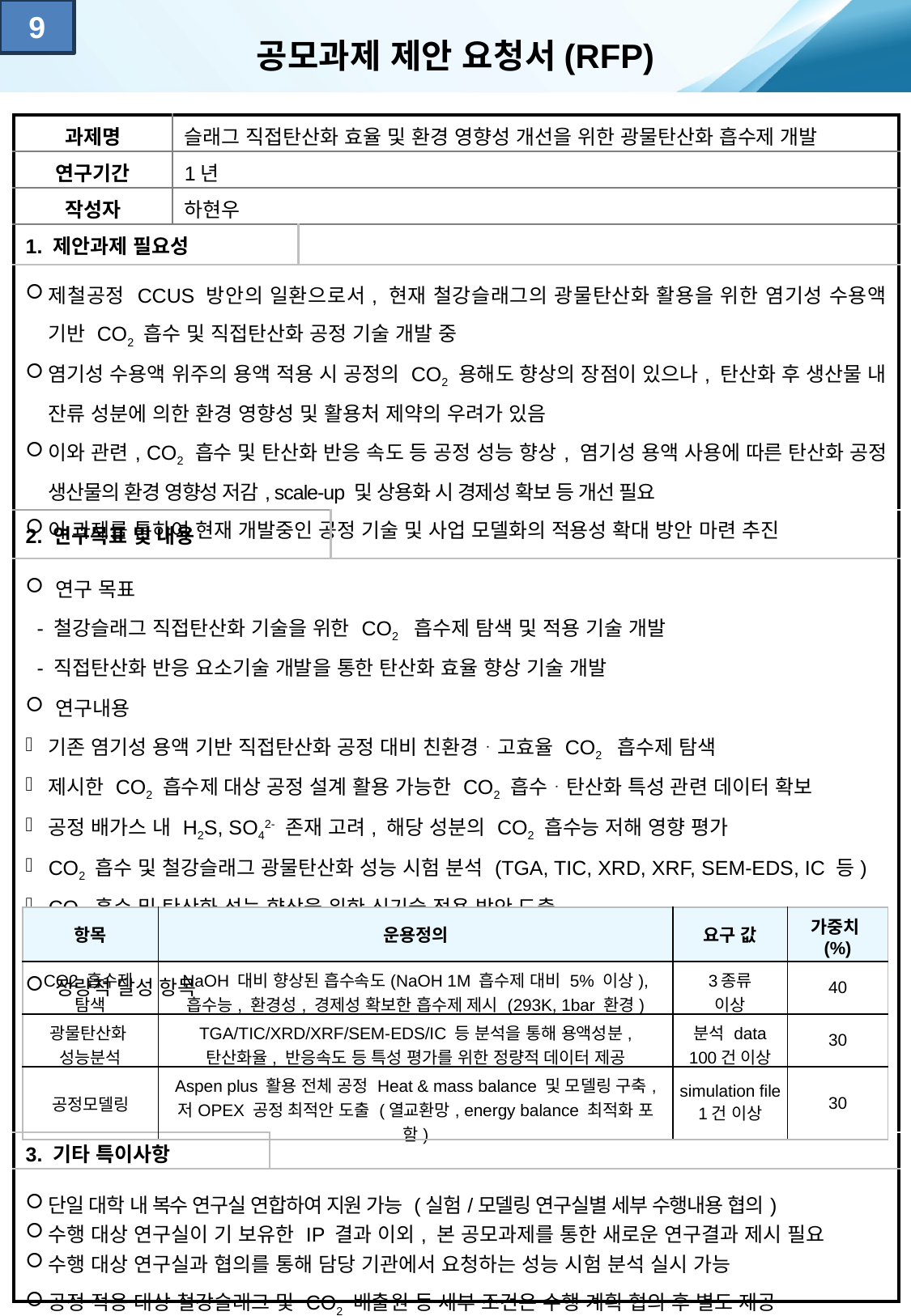

9
공모과제 제안 요청서(RFP)
| 과제명 | 슬래그 직접탄산화 효율 및 환경 영향성 개선을 위한 광물탄산화 흡수제 개발 |  |  |  |
| --- | --- | --- | --- | --- |
| 연구기간 | 1년 |  |  |  |
| 작성자 | 하현우 |  |  |  |
| 1. 제안과제 필요성 |  |  |  |  |
| 제철공정 CCUS 방안의 일환으로서, 현재 철강슬래그의 광물탄산화 활용을 위한 염기성 수용액 기반 CO2 흡수 및 직접탄산화 공정 기술 개발 중 염기성 수용액 위주의 용액 적용 시 공정의 CO2 용해도 향상의 장점이 있으나, 탄산화 후 생산물 내 잔류 성분에 의한 환경 영향성 및 활용처 제약의 우려가 있음 이와 관련, CO2 흡수 및 탄산화 반응 속도 등 공정 성능 향상, 염기성 용액 사용에 따른 탄산화 공정 생산물의 환경 영향성 저감, scale-up 및 상용화 시 경제성 확보 등 개선 필요 이 과제를 통하여 현재 개발중인 공정 기술 및 사업 모델화의 적용성 확대 방안 마련 추진 |  |  |  |  |
| 2. 연구목표 및 내용 |  |  |  |  |
| 연구 목표 - 철강슬래그 직접탄산화 기술을 위한 CO2 흡수제 탐색 및 적용 기술 개발 - 직접탄산화 반응 요소기술 개발을 통한 탄산화 효율 향상 기술 개발 연구내용 기존 염기성 용액 기반 직접탄산화 공정 대비 친환경ᆞ고효율 CO2 흡수제 탐색 제시한 CO2 흡수제 대상 공정 설계 활용 가능한 CO2 흡수ᆞ탄산화 특성 관련 데이터 확보 공정 배가스 내 H2S, SO42- 존재 고려, 해당 성분의 CO2 흡수능 저해 영향 평가 CO2 흡수 및 철강슬래그 광물탄산화 성능 시험 분석 (TGA, TIC, XRD, XRF, SEM-EDS, IC 등) CO2 흡수 및 탄산화 성능 향상을 위한 신기술 적용 방안 도출 철강슬래그 직접탄산화 전체 공정 모델링 구축, 저비용 고효율 공정최적화 방안 도출 정량적 달성 항목 |  |  |  |  |
| 3. 기타 특이사항 |  |  |  |  |
| 단일 대학 내 복수 연구실 연합하여 지원 가능 (실험/모델링 연구실별 세부 수행내용 협의) 수행 대상 연구실이 기 보유한 IP 결과 이외, 본 공모과제를 통한 새로운 연구결과 제시 필요 수행 대상 연구실과 협의를 통해 담당 기관에서 요청하는 성능 시험 분석 실시 가능 공정 적용 대상 철강슬래그 및 CO2 배출원 등 세부 조건은 수행 계획 협의 후 별도 제공 |  |  |  |  |
| 항목 | 운용정의 | 요구 값 | 가중치(%) |
| --- | --- | --- | --- |
| CO2 흡수제 탐색 | NaOH 대비 향상된 흡수속도(NaOH 1M 흡수제 대비 5% 이상), 흡수능, 환경성, 경제성 확보한 흡수제 제시 (293K, 1bar 환경) | 3종류 이상 | 40 |
| 광물탄산화 성능분석 | TGA/TIC/XRD/XRF/SEM-EDS/IC 등 분석을 통해 용액성분, 탄산화율, 반응속도 등 특성 평가를 위한 정량적 데이터 제공 | 분석 data 100건 이상 | 30 |
| 공정모델링 | Aspen plus 활용 전체 공정 Heat & mass balance 및 모델링 구축, 저OPEX 공정 최적안 도출 (열교환망, energy balance 최적화 포함) | simulation file 1건 이상 | 30 |